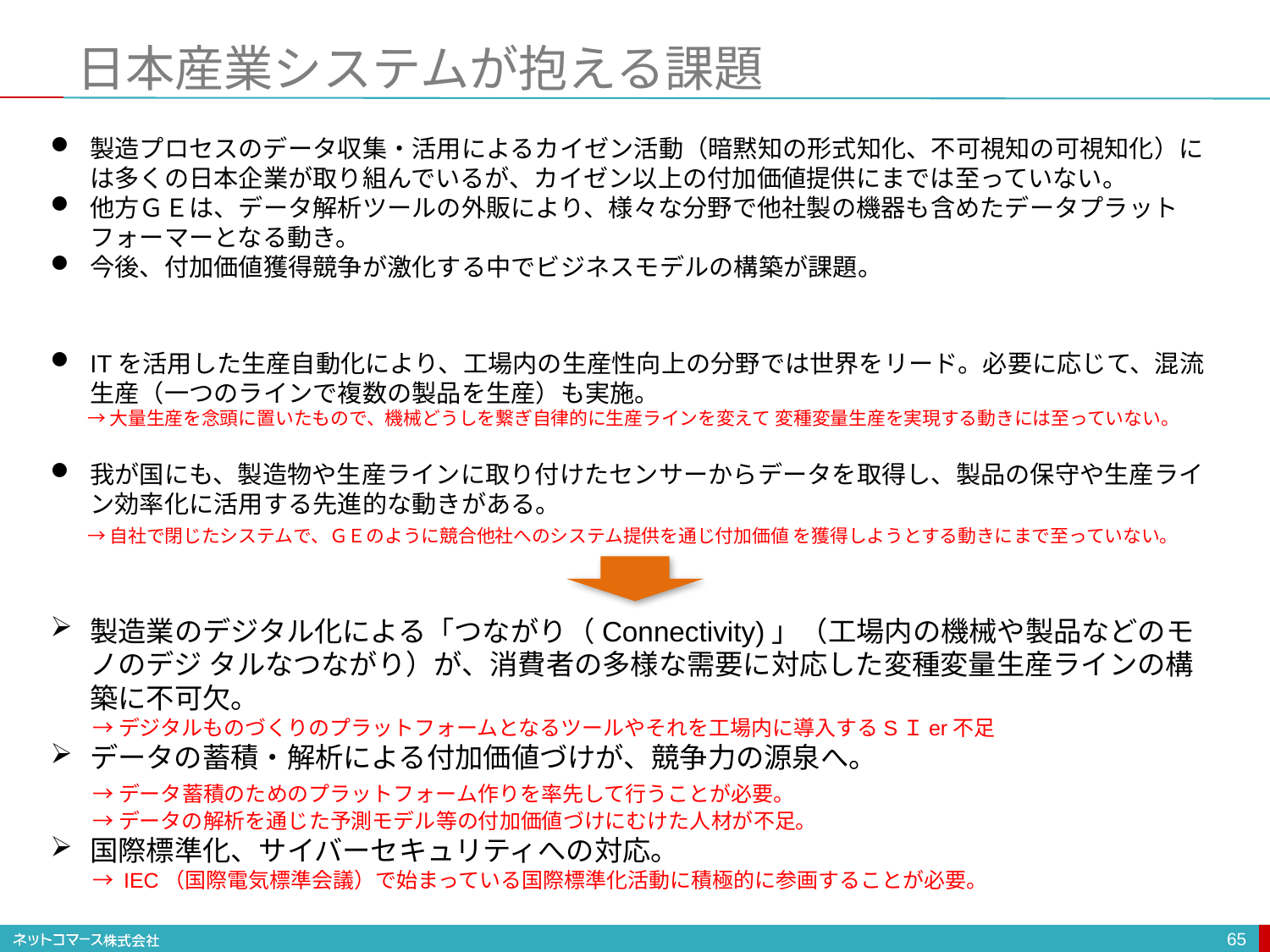

# 日本産業システムが抱える課題
製造プロセスのデータ収集・活用によるカイゼン活動（暗黙知の形式知化、不可視知の可視知化）には多くの日本企業が取り組んでいるが、カイゼン以上の付加価値提供にまでは至っていない。
他方ＧＥは、データ解析ツールの外販により、様々な分野で他社製の機器も含めたデータプラットフォーマーとなる動き。
今後、付加価値獲得競争が激化する中でビジネスモデルの構築が課題。
ITを活用した生産自動化により、工場内の生産性向上の分野では世界をリード。必要に応じて、混流生産（一つのラインで複数の製品を生産）も実施。
　　→ 大量生産を念頭に置いたもので、機械どうしを繋ぎ自律的に生産ラインを変えて 変種変量生産を実現する動きには至っていない。

我が国にも、製造物や生産ラインに取り付けたセンサーからデータを取得し、製品の保守や生産ライン効率化に活用する先進的な動きがある。
　　→ 自社で閉じたシステムで、ＧＥのように競合他社へのシステム提供を通じ付加価値 を獲得しようとする動きにまで至っていない。

製造業のデジタル化による「つながり（Connectivity)」（工場内の機械や製品などのモノのデジ タルなつながり）が、消費者の多様な需要に対応した変種変量生産ラインの構築に不可欠。
　　→ デジタルものづくりのプラットフォームとなるツールやそれを工場内に導入するSＩer不足
データの蓄積・解析による付加価値づけが、競争力の源泉へ。
　　→ データ蓄積のためのプラットフォーム作りを率先して行うことが必要。
　　→ データの解析を通じた予測モデル等の付加価値づけにむけた人材が不足。
国際標準化、サイバーセキュリティへの対応。
　　→ IEC（国際電気標準会議）で始まっている国際標準化活動に積極的に参画することが必要。
65